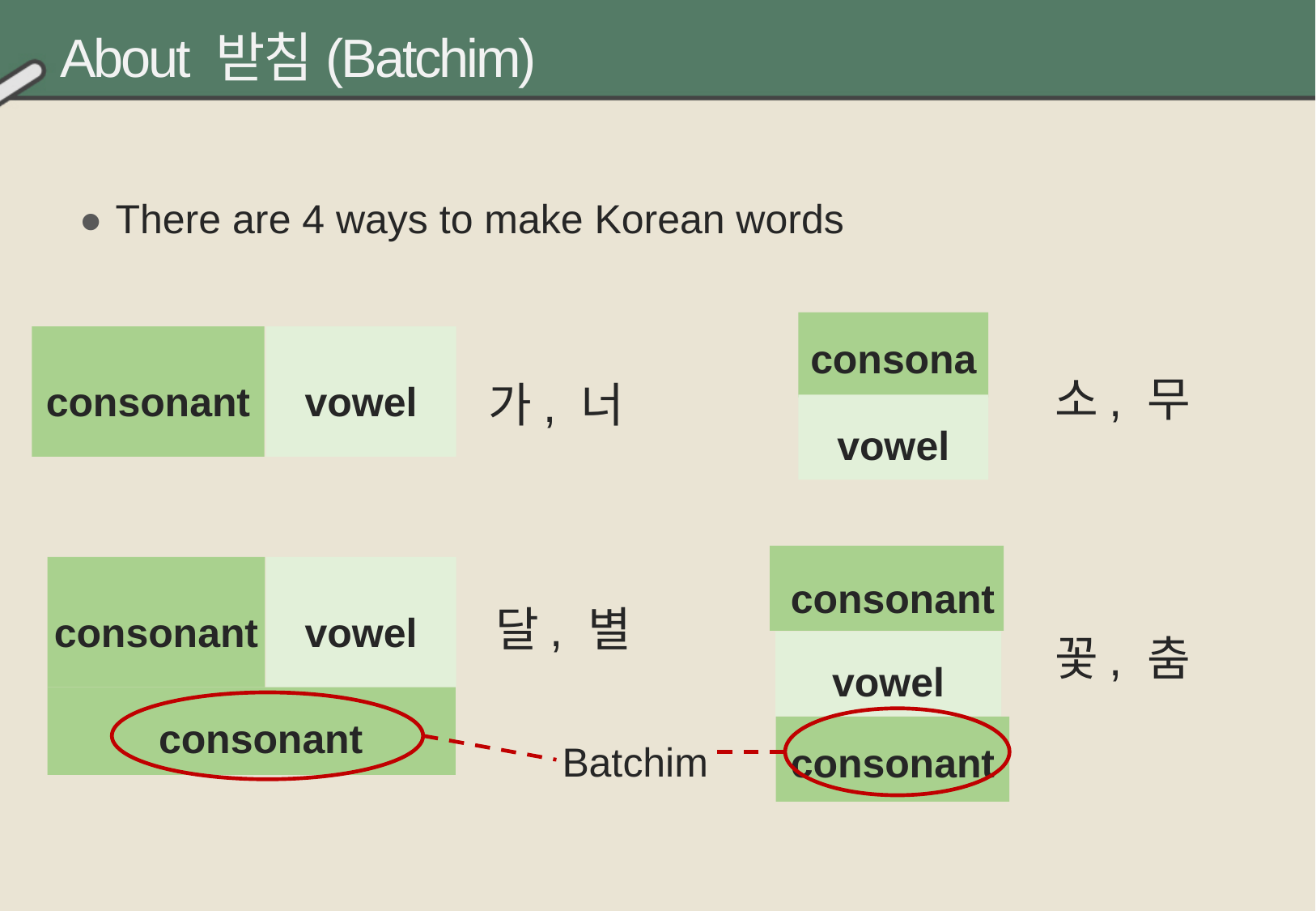

About 받침(Batchim)

There are 4 ways to make Korean words
consonant

vowel

consonant
소, 무
가, 너
vowel

consonant

vowel

consonant
달, 별
꽃, 춤
vowel

consonant

Batchim
consonant